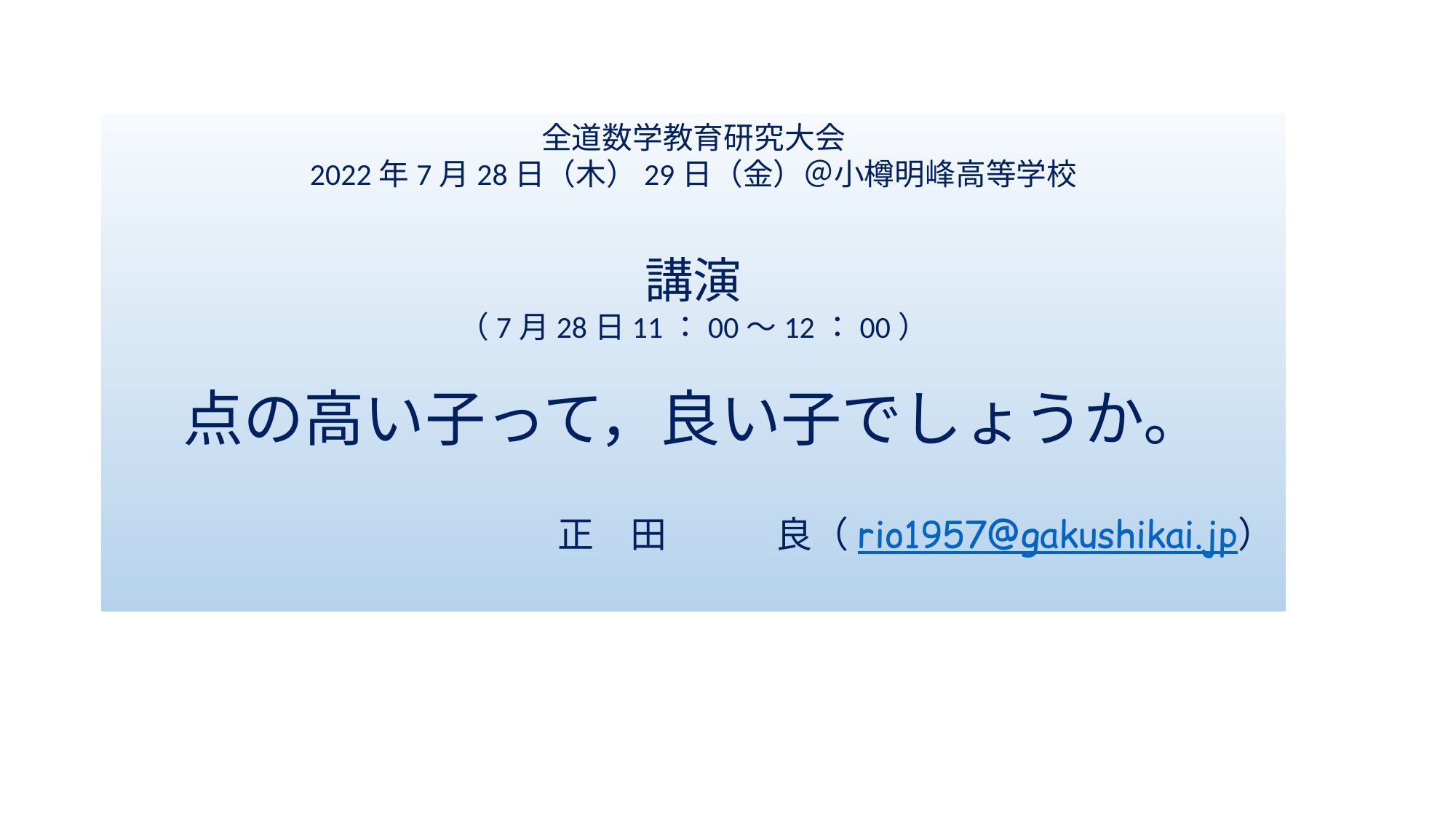

全道数学教育研究大会
2022年7月28日（木）29日（金）＠小樽明峰高等学校

講演
（7月28日11：00～12：00）

点の高い子って，良い子でしょうか。

正　田　　　良（rio1957@gakushikai.jp）